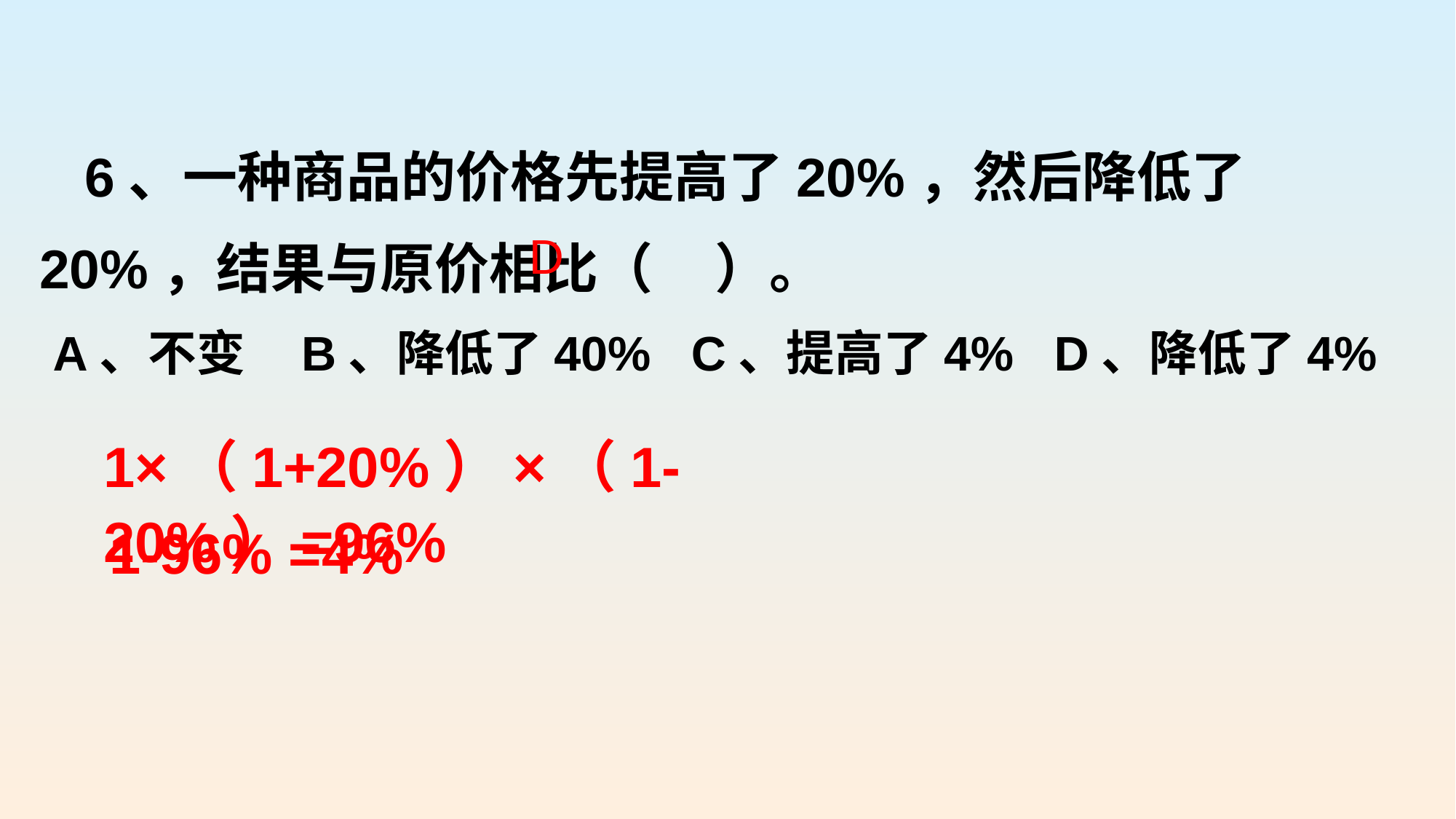

6、一种商品的价格先提高了20%，然后降低了20%，结果与原价相比（     ）。
 A、不变    B、降低了40%   C、提高了4%   D、降低了4%
D
1×（1+20%）×（1-20%）=96%
1-96% =4%